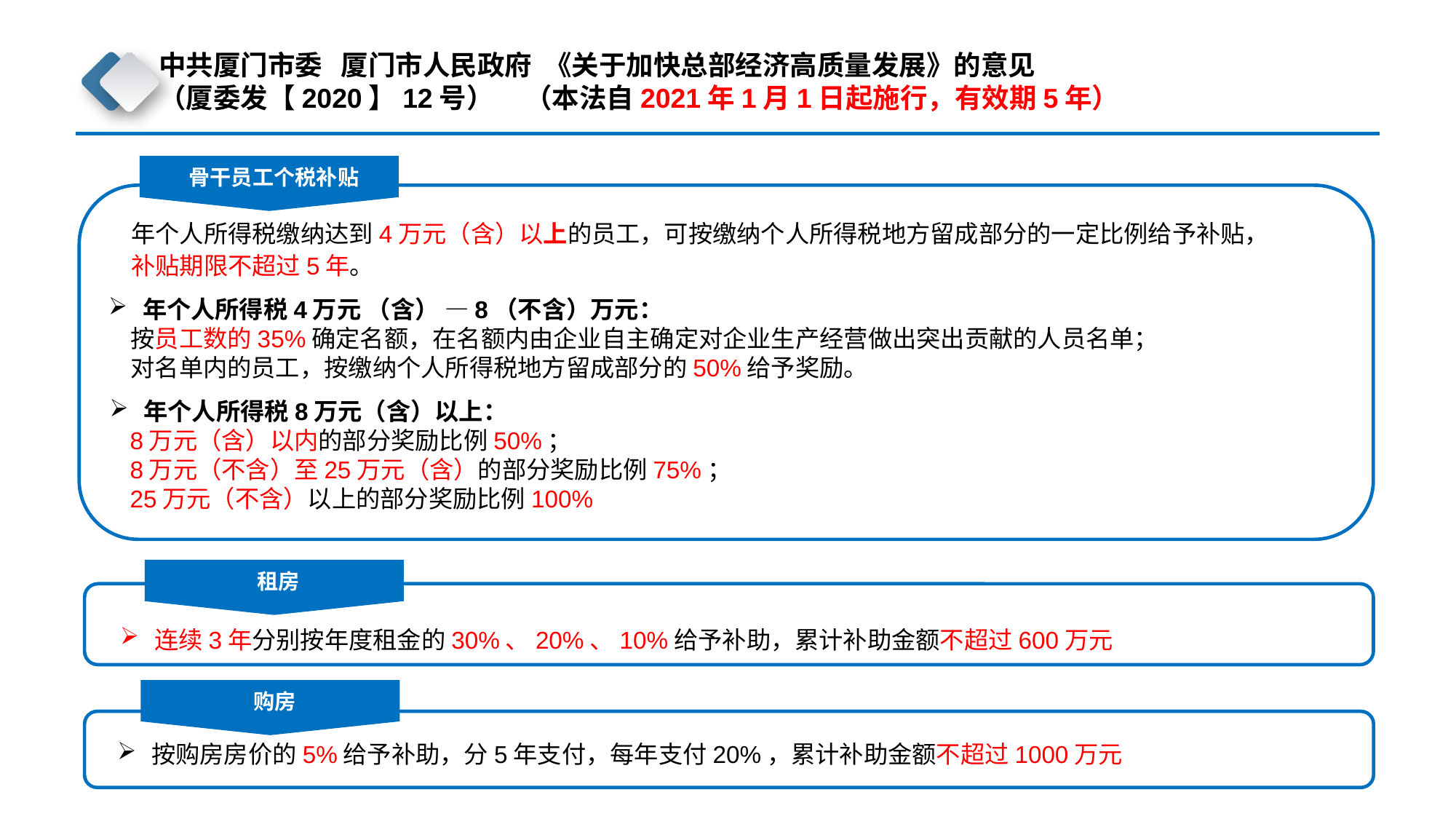

中共厦门市委   厦门市人民政府  《关于加快总部经济高质量发展》的意见
（厦委发【2020】12号）     （本法自2021年1月1日起施行，有效期5年）

骨干员工个税补贴

   年个人所得税缴纳达到4万元（含）以上的员工，可按缴纳个人所得税地方留成部分的一定比例给予补贴，
   补贴期限不超过5年。

年个人所得税4万元 （含） —8（不含）万元：
   按员工数的35%确定名额，在名额内由企业自主确定对企业生产经营做出突出贡献的人员名单；
   对名单内的员工，按缴纳个人所得税地方留成部分的50%给予奖励。
年个人所得税8万元（含）以上：
   8万元（含）以内的部分奖励比例50%；
   8万元（不含）至25万元（含）的部分奖励比例75%；
   25万元（不含）以上的部分奖励比例100%

租房

连续3年分别按年度租金的30%、20%、10%给予补助，累计补助金额不超过600万元

购房

按购房房价的5%给予补助，分5年支付，每年支付20%，累计补助金额不超过1000万元